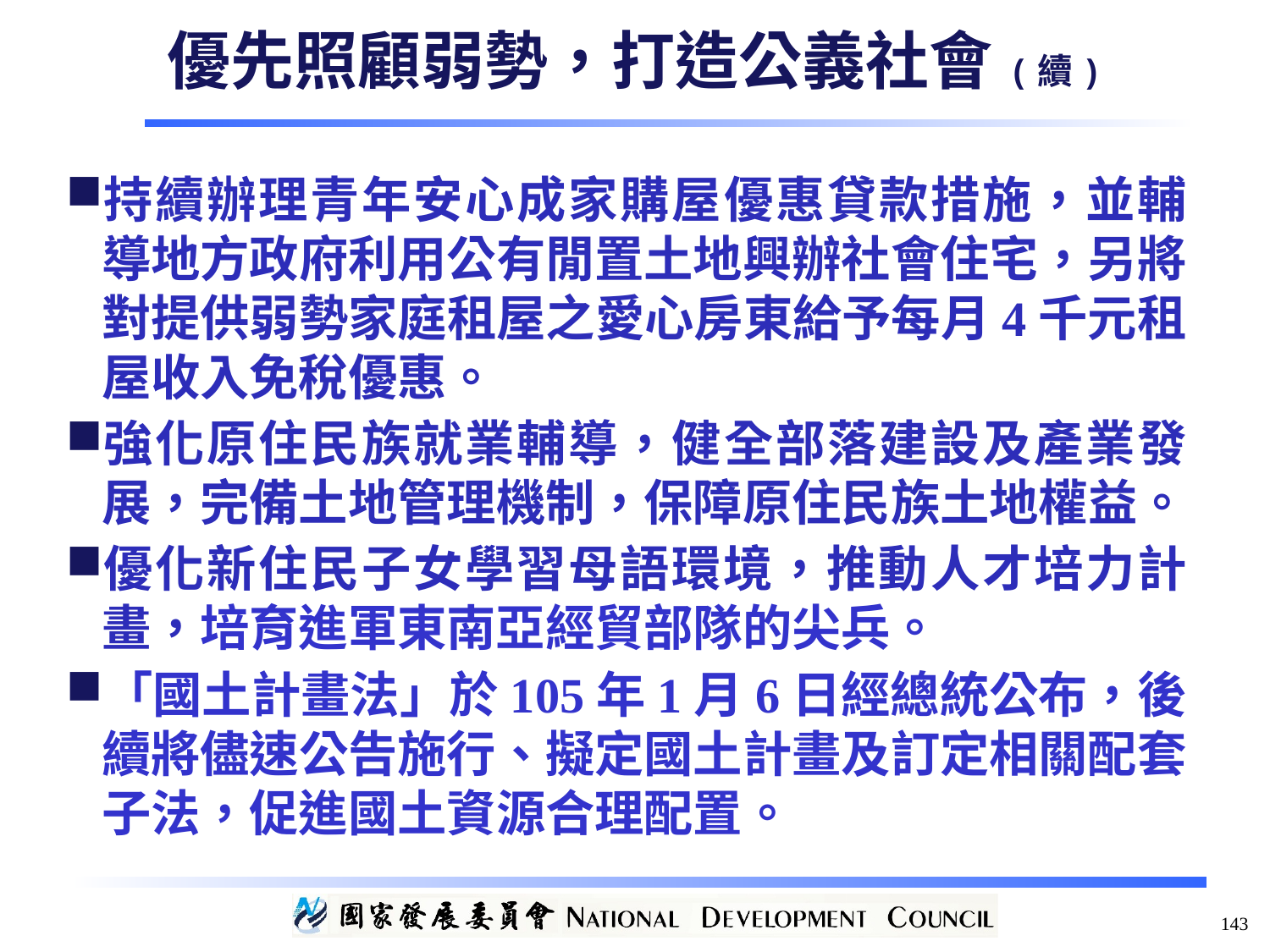

優先照顧弱勢，打造公義社會(續)
持續辦理青年安心成家購屋優惠貸款措施，並輔導地方政府利用公有閒置土地興辦社會住宅，另將對提供弱勢家庭租屋之愛心房東給予每月4千元租屋收入免稅優惠。
強化原住民族就業輔導，健全部落建設及產業發展，完備土地管理機制，保障原住民族土地權益。
優化新住民子女學習母語環境，推動人才培力計畫，培育進軍東南亞經貿部隊的尖兵。
「國土計畫法」於105年1月6日經總統公布，後續將儘速公告施行、擬定國土計畫及訂定相關配套子法，促進國土資源合理配置。

143